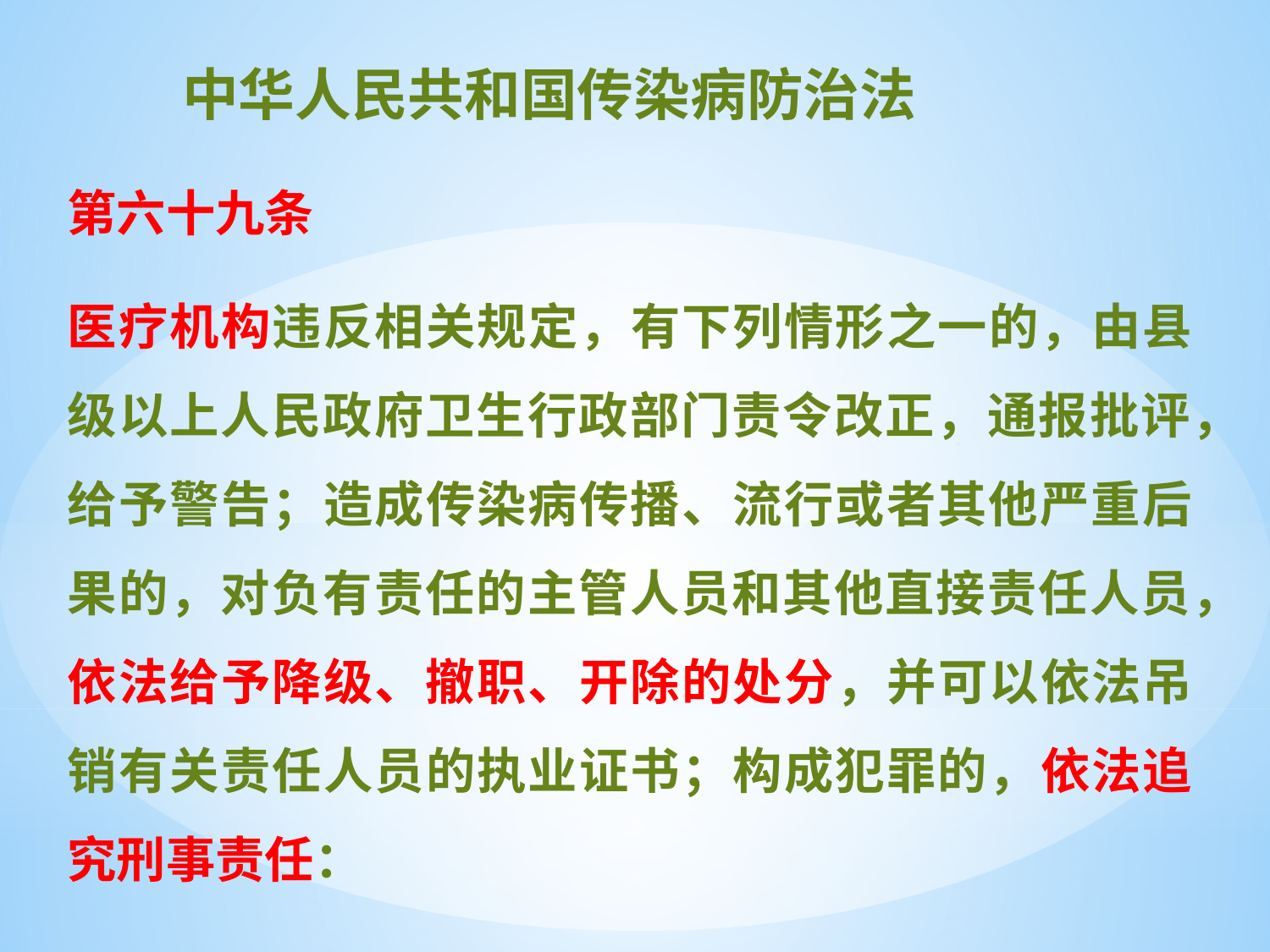

中华人民共和国传染病防治法
第六十九条
医疗机构违反相关规定，有下列情形之一的，由县级以上人民政府卫生行政部门责令改正，通报批评，给予警告；造成传染病传播、流行或者其他严重后果的，对负有责任的主管人员和其他直接责任人员，依法给予降级、撤职、开除的处分，并可以依法吊销有关责任人员的执业证书；构成犯罪的，依法追究刑事责任：